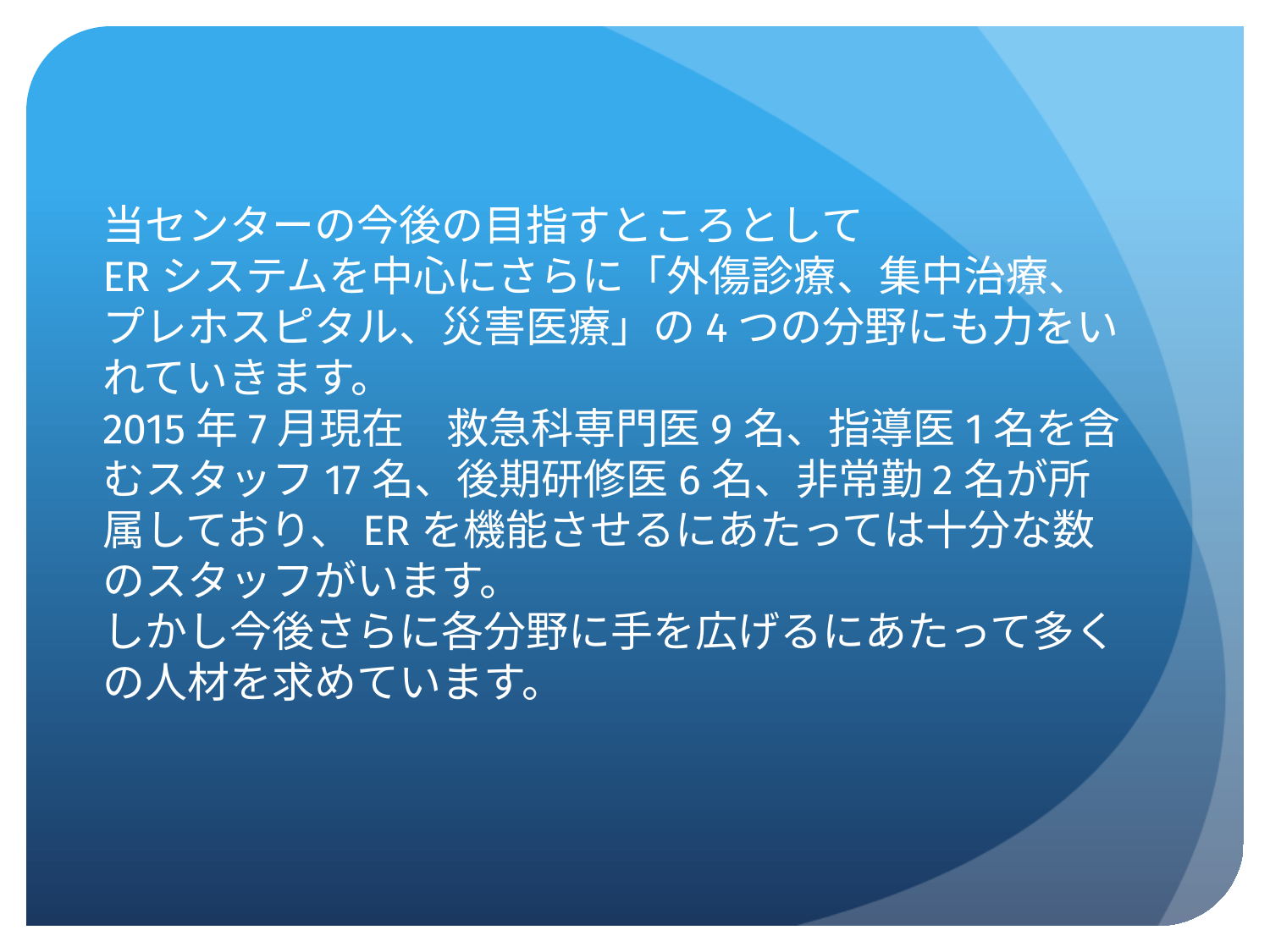

当センターの今後の目指すところとして
ERシステムを中心にさらに「外傷診療、集中治療、プレホスピタル、災害医療」の4つの分野にも力をいれていきます。
2015年7月現在　救急科専門医9名、指導医1名を含むスタッフ17名、後期研修医6名、非常勤2名が所属しており、ERを機能させるにあたっては十分な数のスタッフがいます。
しかし今後さらに各分野に手を広げるにあたって多くの人材を求めています。